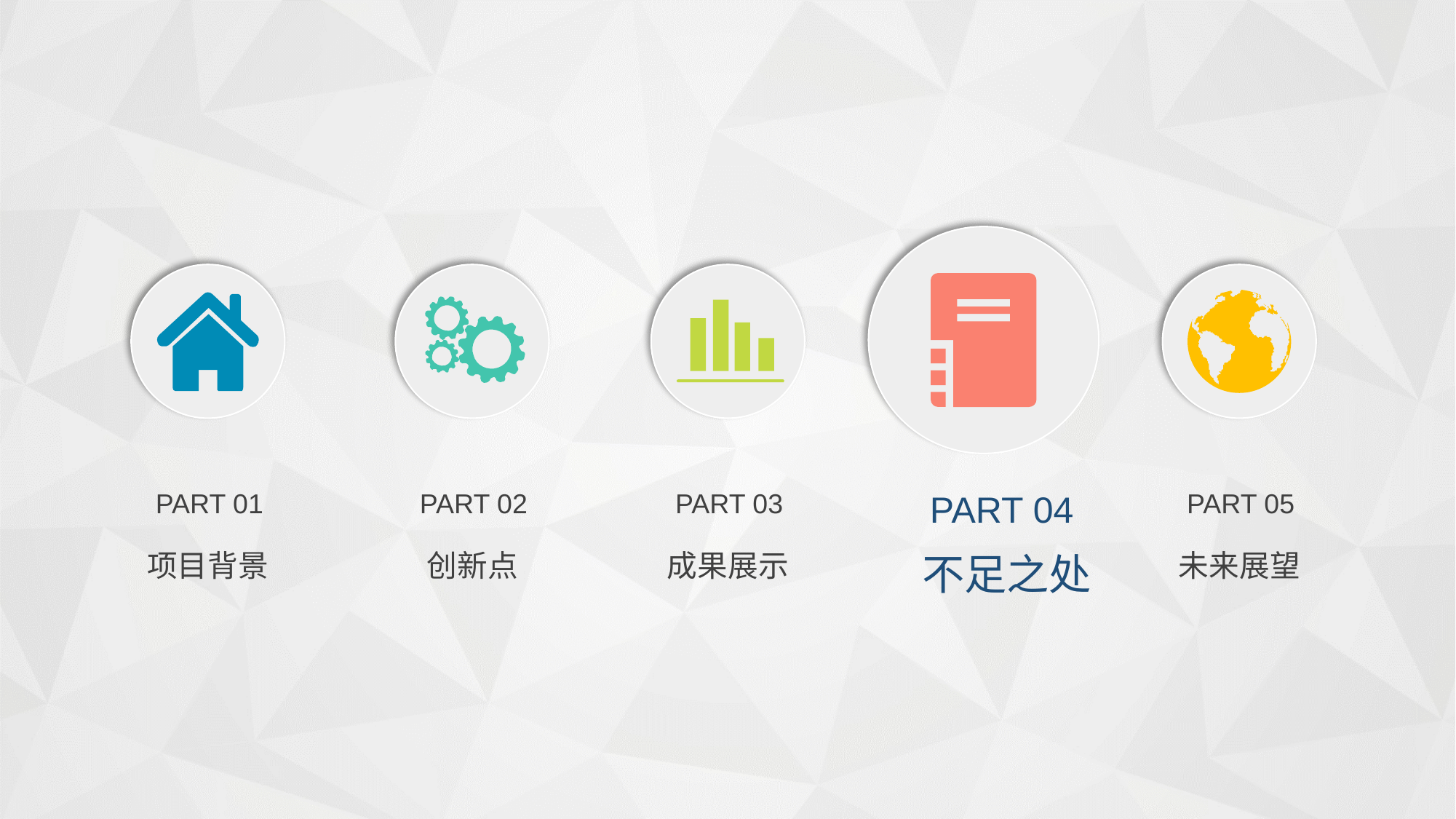

PART 01
PART 02
PART 03
PART 04
PART 05
项目背景
创新点
成果展示
未来展望
不足之处